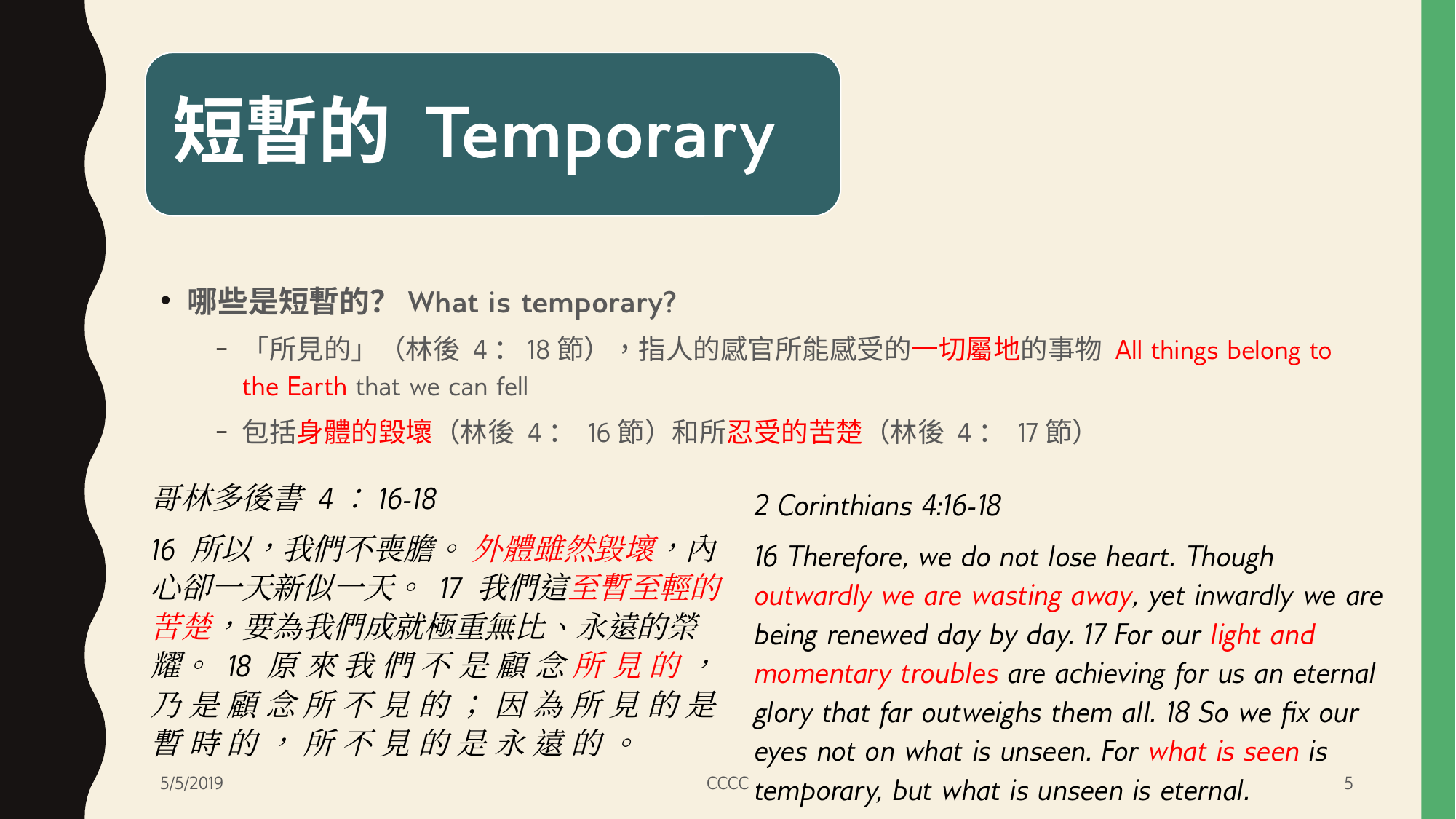

#

短暫的 Temporary
哪些是短暫的？What is temporary?
「所見的」（林後 4：18節），指人的感官所能感受的一切屬地的事物 All things belong to the Earth that we can fell
包括身體的毀壞（林後 4： 16節）和所忍受的苦楚（林後 4： 17節）
哥林多後書 4：16-18
16 所以，我們不喪膽。 外體雖然毀壞，內心卻一天新似一天。 17 我們這至暫至輕的苦楚，要為我們成就極重無比、永遠的榮耀。 18 原 來 我 們 不 是 顧 念 所 見 的 ， 乃 是 顧 念 所 不 見 的 ； 因 為 所 見 的 是 暫 時 的 ， 所 不 見 的 是 永 遠 的 。
2 Corinthians 4:16-18
16 Therefore, we do not lose heart. Though outwardly we are wasting away, yet inwardly we are being renewed day by day. 17 For our light and momentary troubles are achieving for us an eternal glory that far outweighs them all. 18 So we fix our eyes not on what is unseen. For what is seen is temporary, but what is unseen is eternal.
5/5/2019
CCCC
5